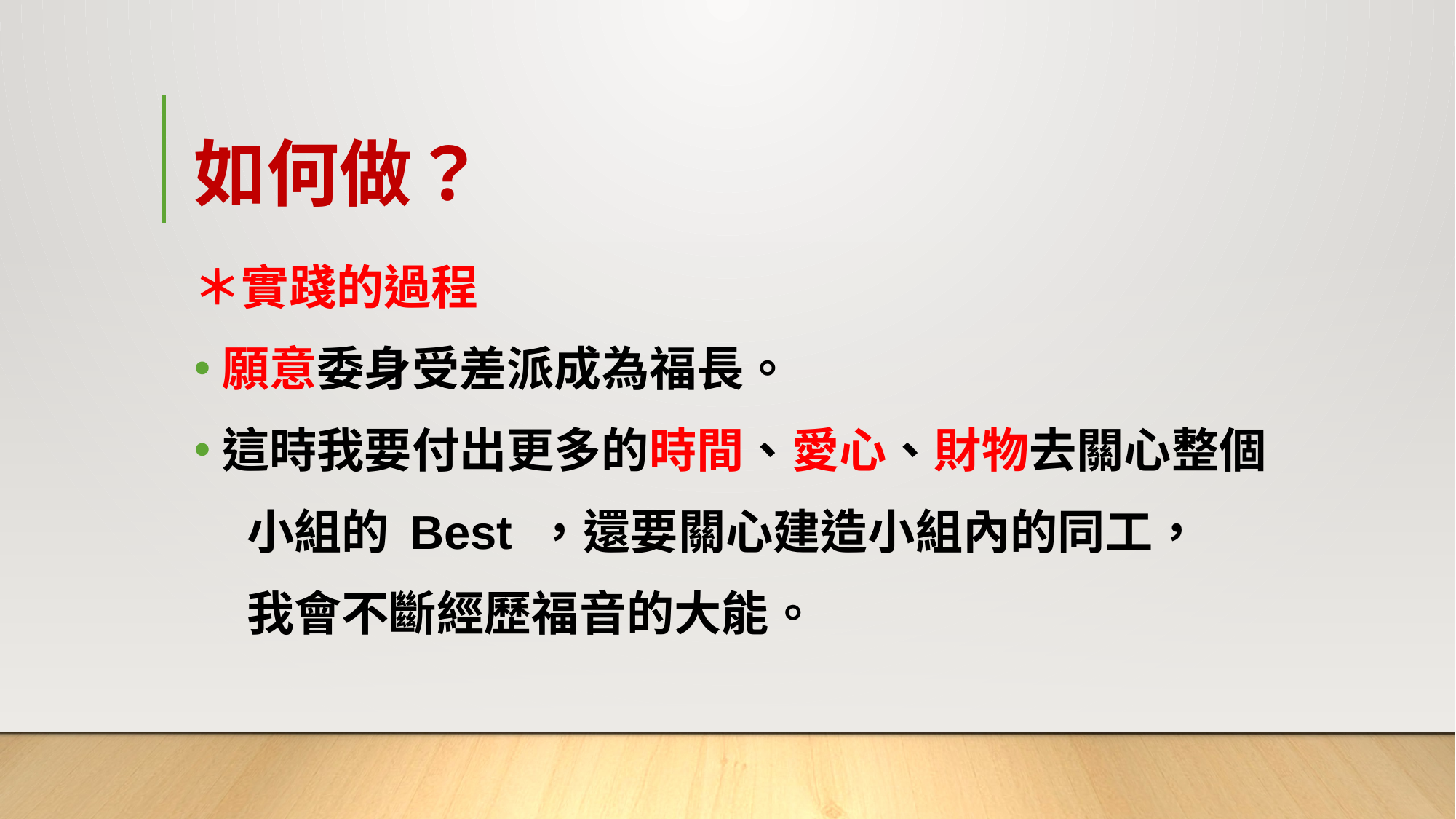

# 如何做？
＊實踐的過程
願意委身受差派成為福長。
這時我要付出更多的時間、愛心、財物去關心整個
    小組的 Best ，還要關心建造小組內的同工，
    我會不斷經歷福音的大能。